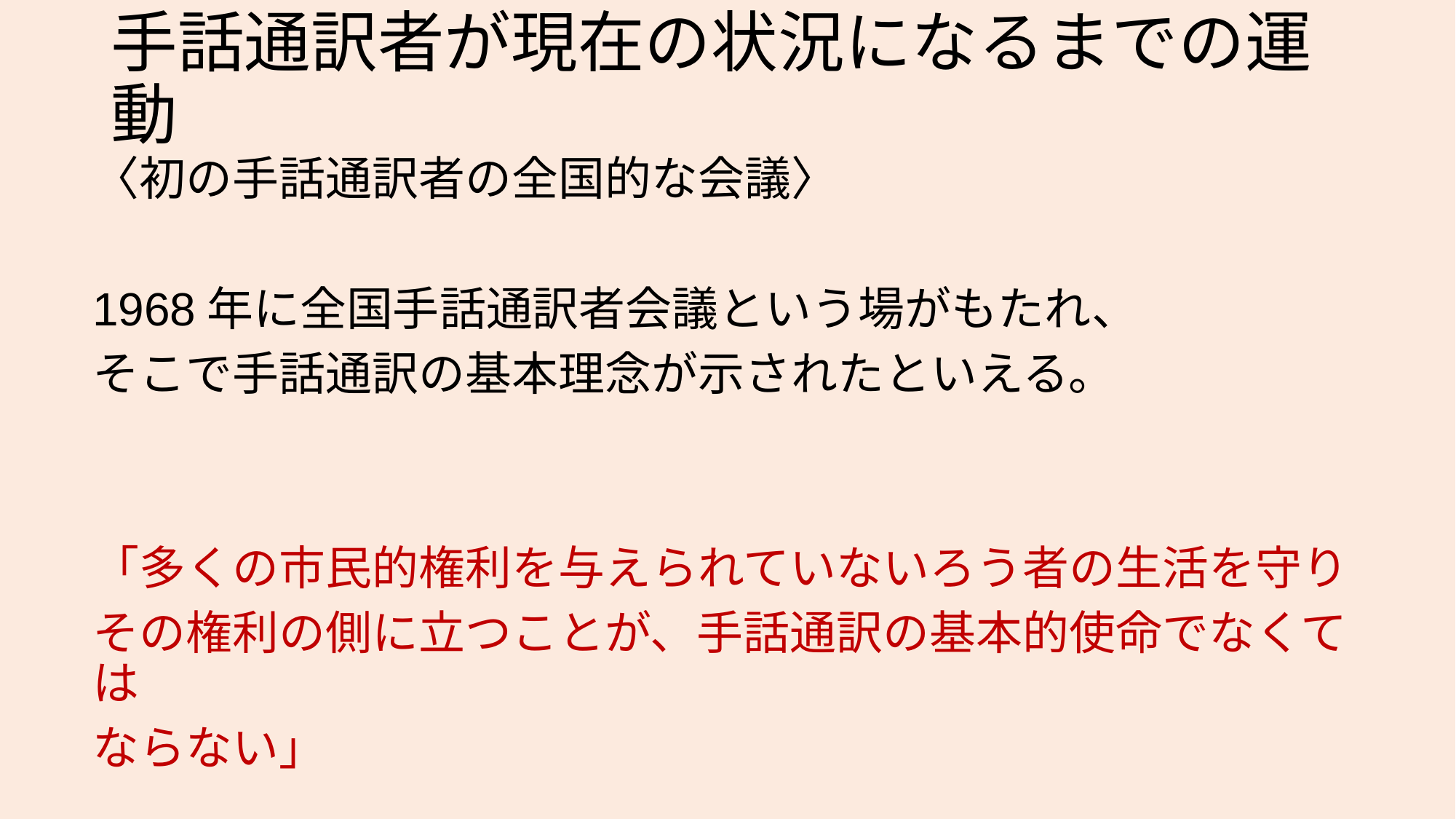

# 手話通訳者が現在の状況になるまでの運動
〈初の手話通訳者の全国的な会議〉

1968年に全国手話通訳者会議という場がもたれ、
そこで手話通訳の基本理念が示されたといえる。

「多くの市民的権利を与えられていないろう者の生活を守り
その権利の側に立つことが、手話通訳の基本的使命でなくては
ならない」